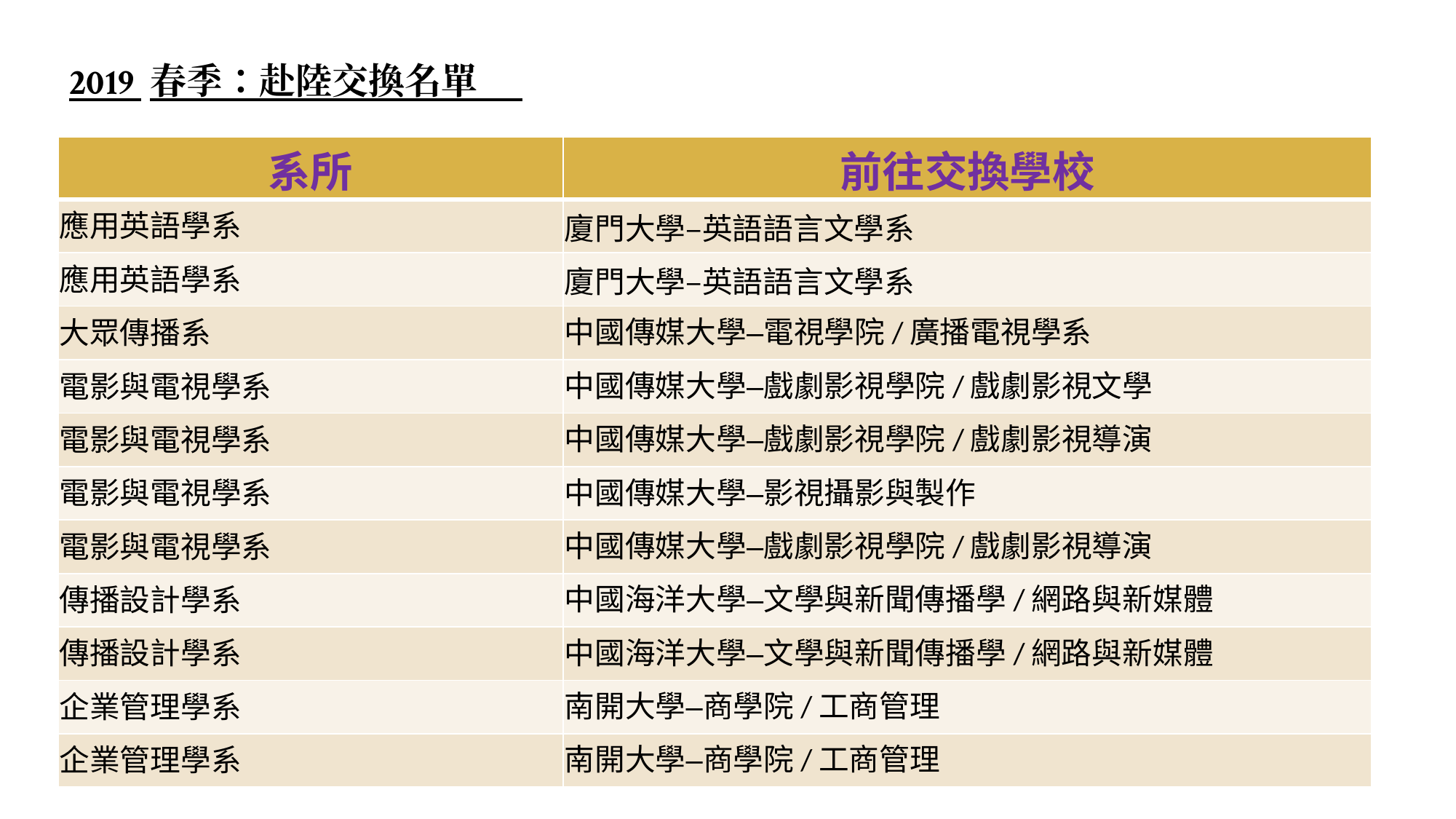

2019 春季：赴陸交換名單
| 系所 | 前往交換學校 |
| --- | --- |
| 應用英語學系 | 廈門大學–英語語言文學系 |
| 應用英語學系 | 廈門大學–英語語言文學系 |
| 大眾傳播系 | 中國傳媒大學–電視學院/廣播電視學系 |
| 電影與電視學系 | 中國傳媒大學–戲劇影視學院/戲劇影視文學 |
| 電影與電視學系 | 中國傳媒大學–戲劇影視學院/戲劇影視導演 |
| 電影與電視學系 | 中國傳媒大學–影視攝影與製作 |
| 電影與電視學系 | 中國傳媒大學–戲劇影視學院/戲劇影視導演 |
| 傳播設計學系 | 中國海洋大學–文學與新聞傳播學/網路與新媒體 |
| 傳播設計學系 | 中國海洋大學–文學與新聞傳播學/網路與新媒體 |
| 企業管理學系 | 南開大學–商學院/工商管理 |
| 企業管理學系 | 南開大學–商學院/工商管理 |
35